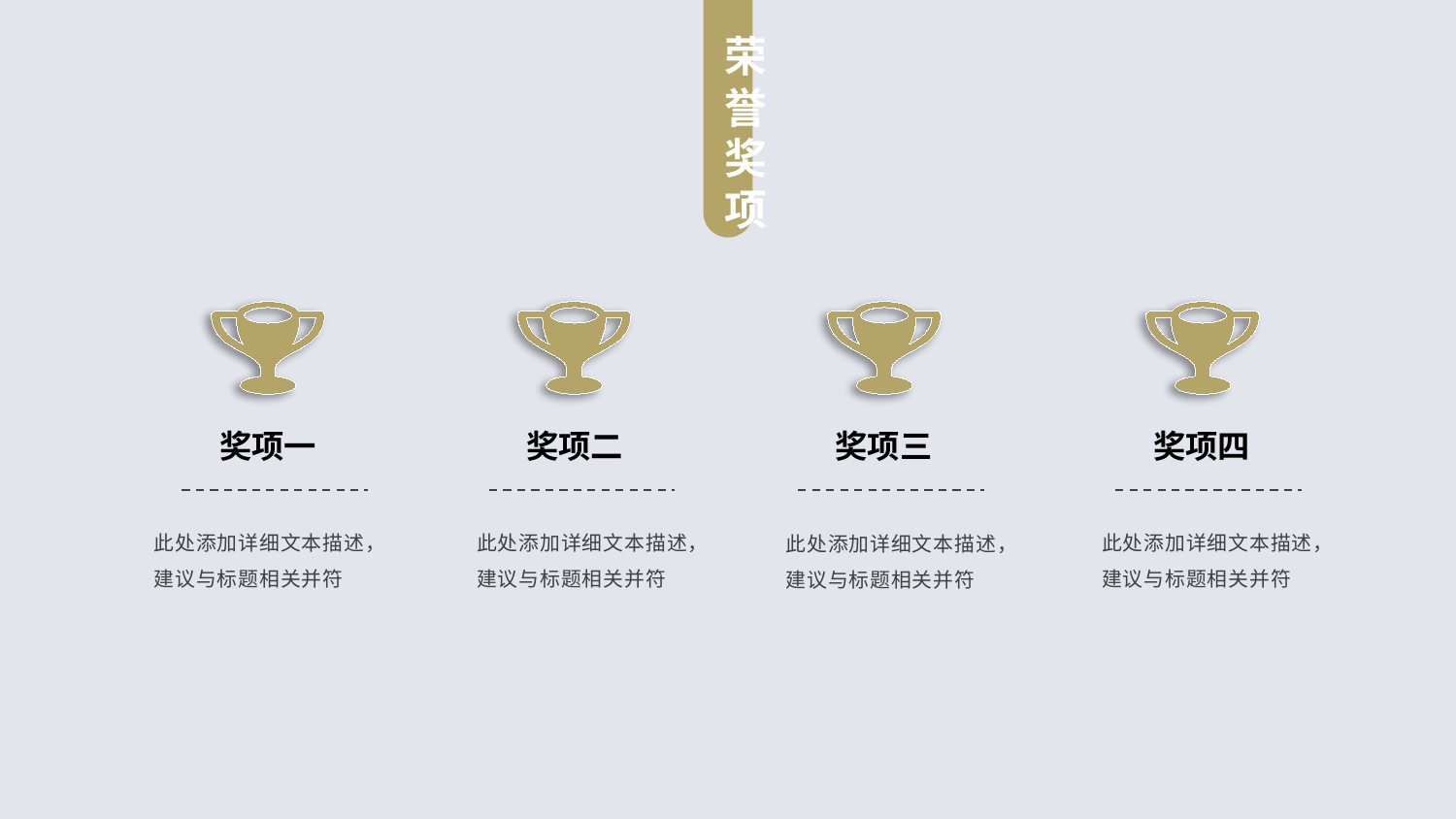

荣
誉奖项

奖项一
奖项二
奖项三
奖项四
此处添加详细文本描述，建议与标题相关并符
此处添加详细文本描述，建议与标题相关并符
此处添加详细文本描述，建议与标题相关并符
此处添加详细文本描述，建议与标题相关并符